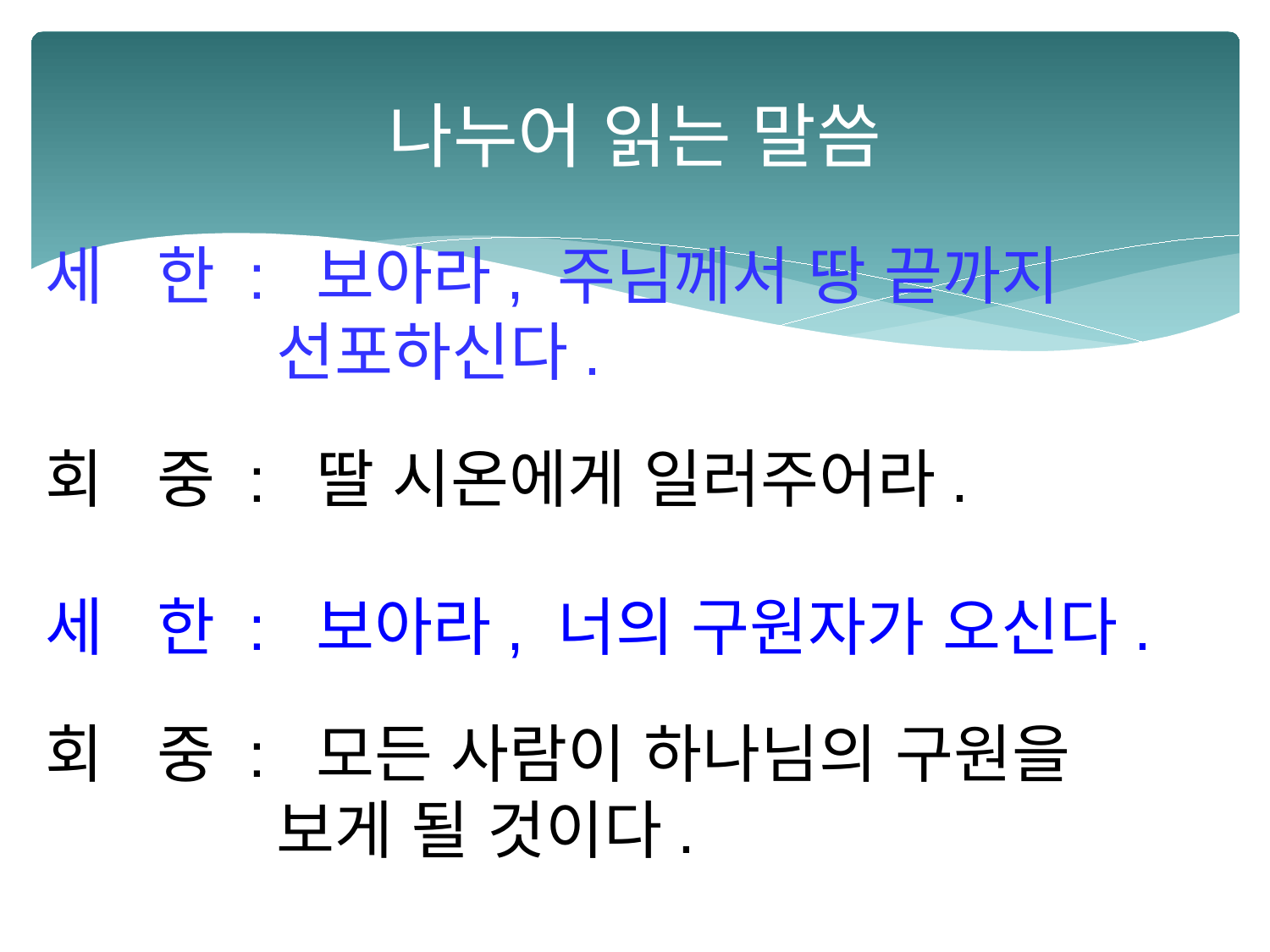

# 나누어 읽는 말씀

 세   한 :  보아라, 주님께서 땅 끝까지
              선포하신다.

 회   중 :  딸 시온에게 일러주어라.

 세   한 :  보아라, 너의 구원자가 오신다.

 회   중 :  모든 사람이 하나님의 구원을
              보게 될 것이다.